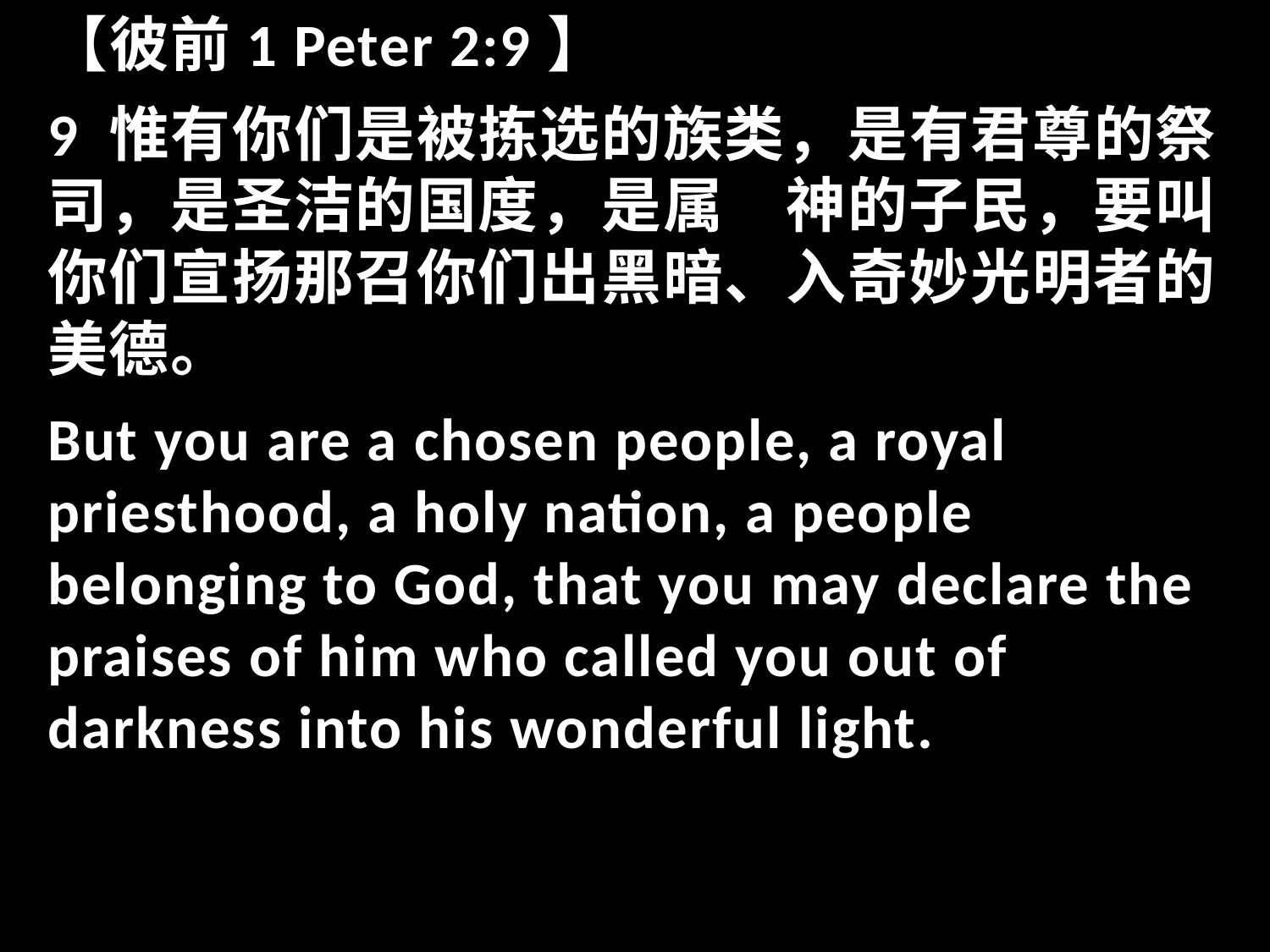

【彼前1 Peter 2:9】
9 惟有你们是被拣选的族类，是有君尊的祭司，是圣洁的国度，是属　神的子民，要叫你们宣扬那召你们出黑暗、入奇妙光明者的美德。
But you are a chosen people, a royal priesthood, a holy nation, a people belonging to God, that you may declare the praises of him who called you out of darkness into his wonderful light.